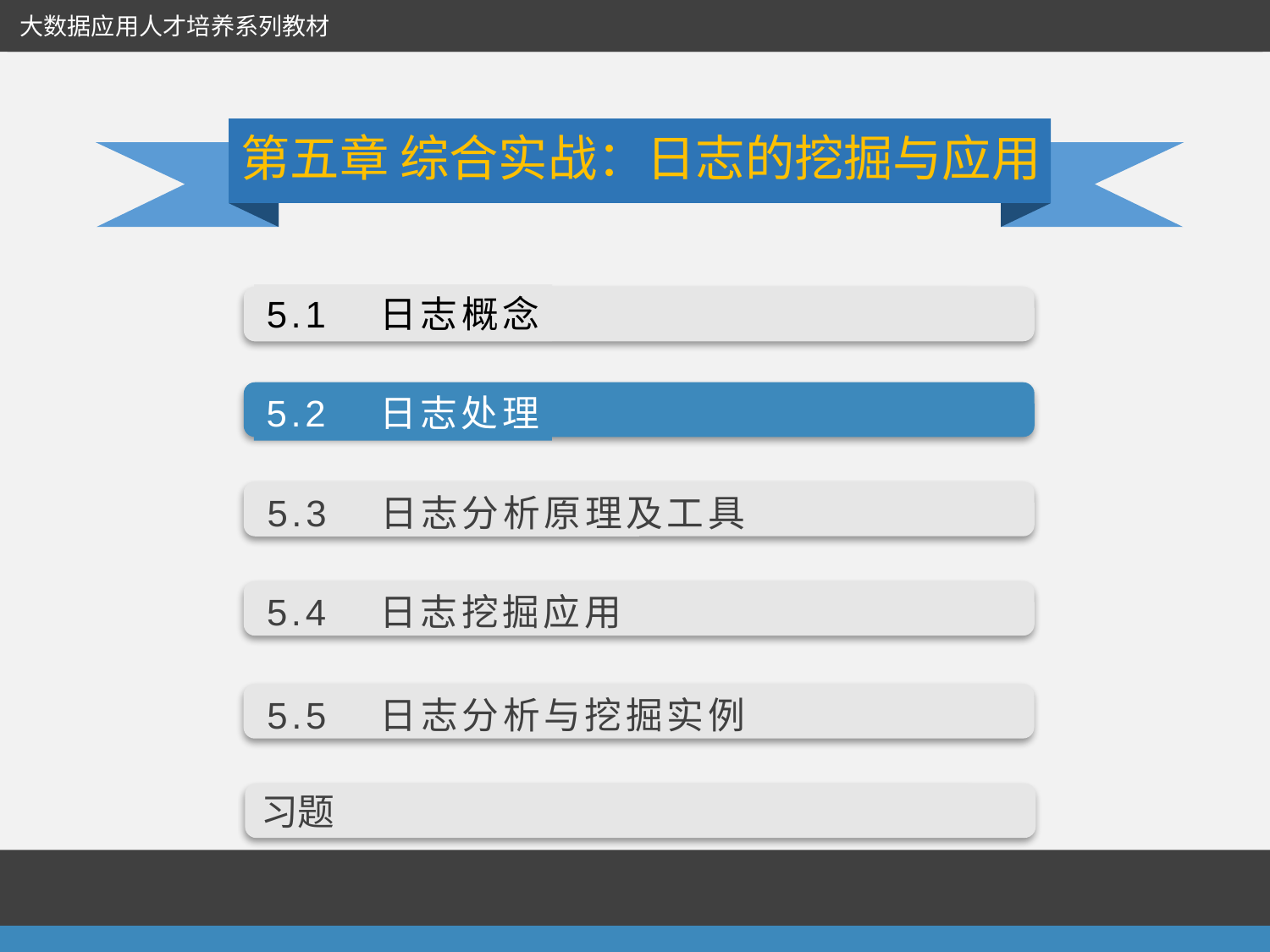

大数据应用人才培养系列教材

第五章 综合实战：日志的挖掘与应用
5.1　日志概念

5.2　日志处理

5.3　日志分析原理及工具

5.4　日志挖掘应用

5.5　日志分析与挖掘实例
习题